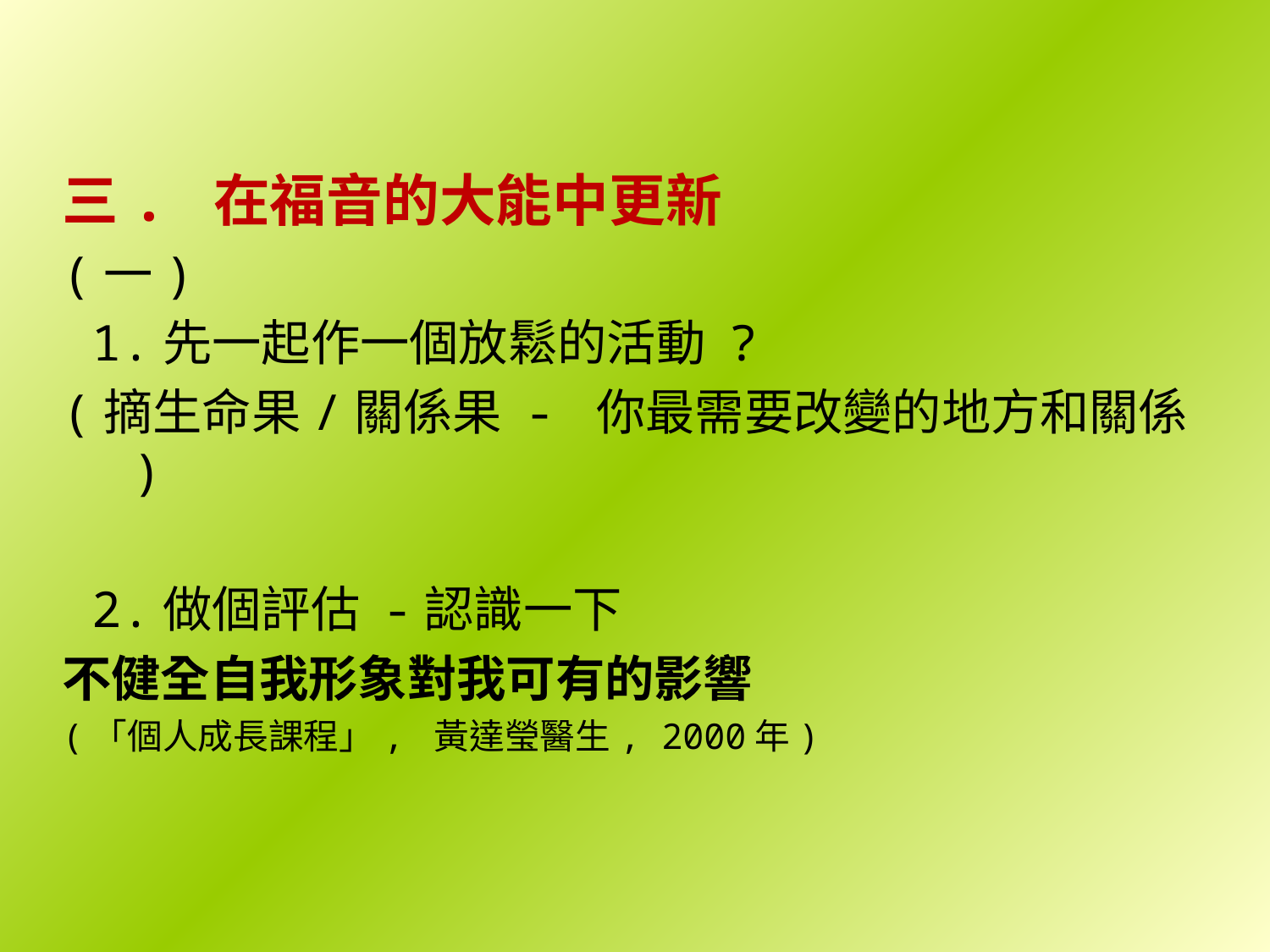

三. 在福音的大能中更新
(一)
 1.先一起作一個放鬆的活動 ?
(摘生命果/關係果 - 你最需要改變的地方和關係 )

 2.做個評估 -認識一下
不健全自我形象對我可有的影響
(「個人成長課程」, 黃達瑩醫生, 2000年)